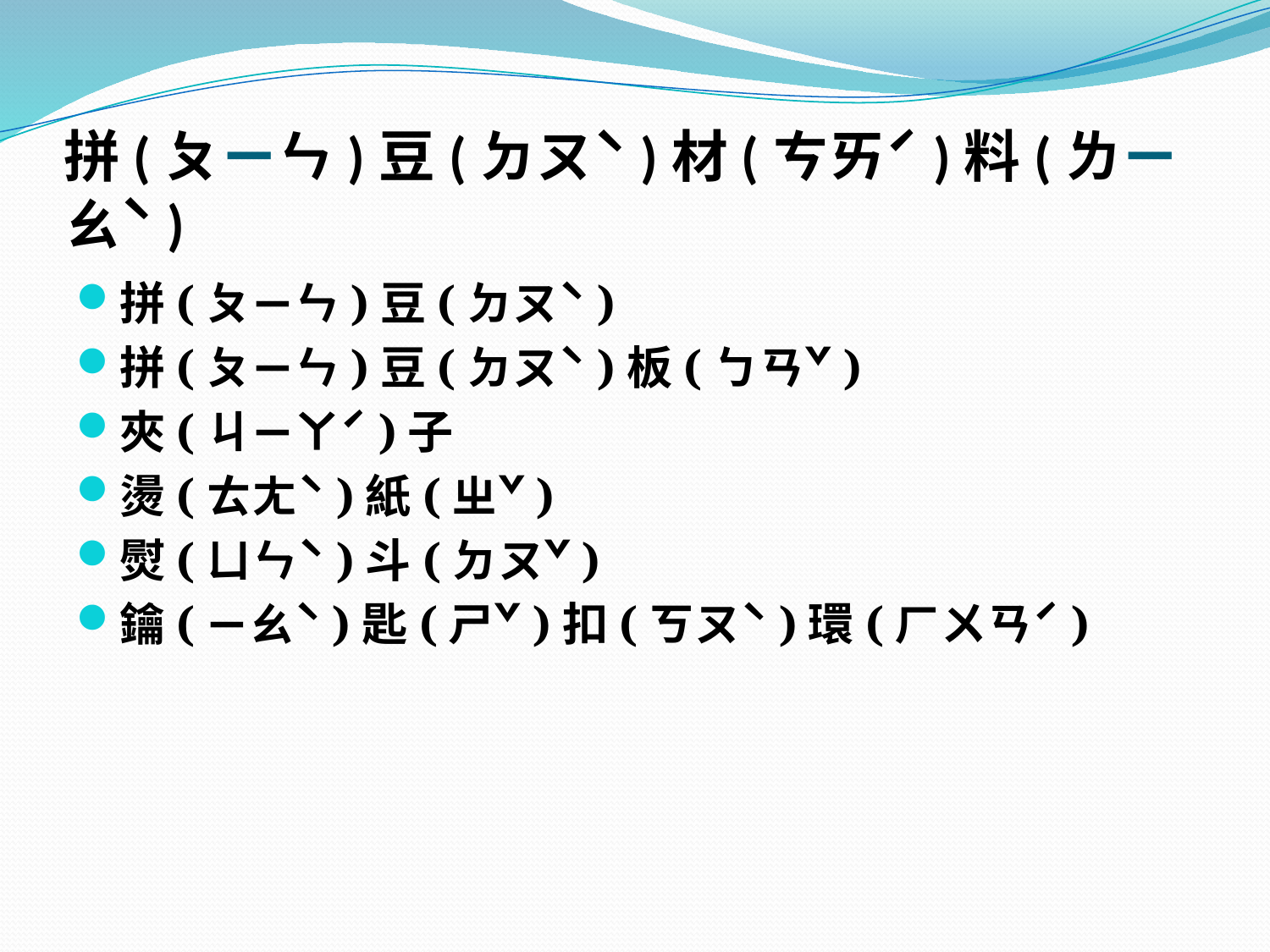

# 拼(ㄆㄧㄣ)豆(ㄉㄡˋ)材(ㄘㄞˊ)料(ㄌㄧㄠˋ)
拼(ㄆㄧㄣ)豆(ㄉㄡˋ)
拼(ㄆㄧㄣ)豆(ㄉㄡˋ)板(ㄅㄢˇ)
夾(ㄐㄧㄚˊ)子
燙(ㄊㄤˋ)紙(ㄓˇ)
熨(ㄩㄣˋ)斗(ㄉㄡˇ)
鑰(ㄧㄠˋ)匙(ㄕˇ)扣(ㄎㄡˋ)環(ㄏㄨㄢˊ)